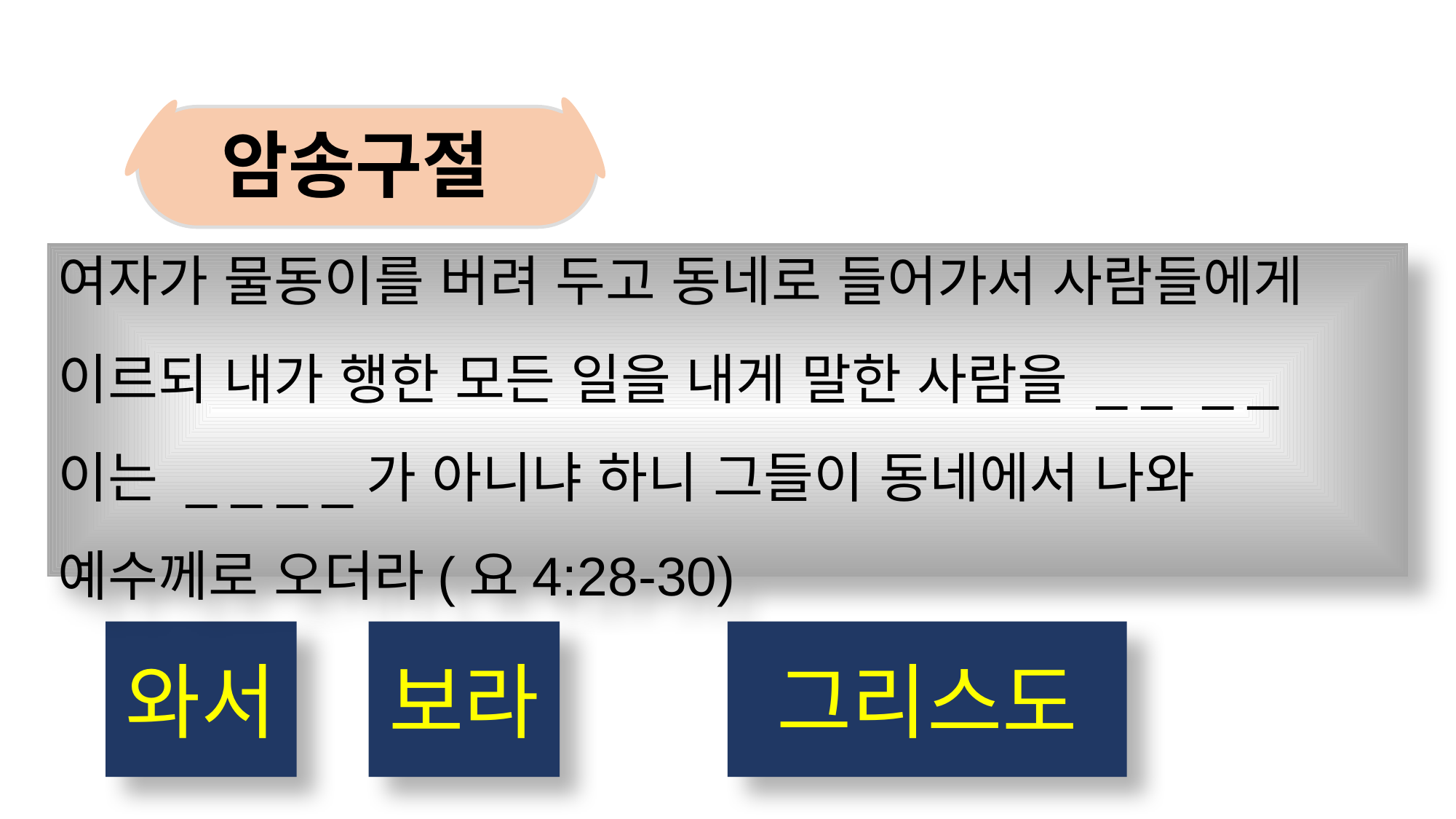

암송구절
여자가 물동이를 버려 두고 동네로 들어가서 사람들에게 이르되 내가 행한 모든 일을 내게 말한 사람을 _ _  _ _ 이는 _ _ _ _가 아니냐 하니 그들이 동네에서 나와 예수께로 오더라(요4:28-30)
와서
보라
그리스도